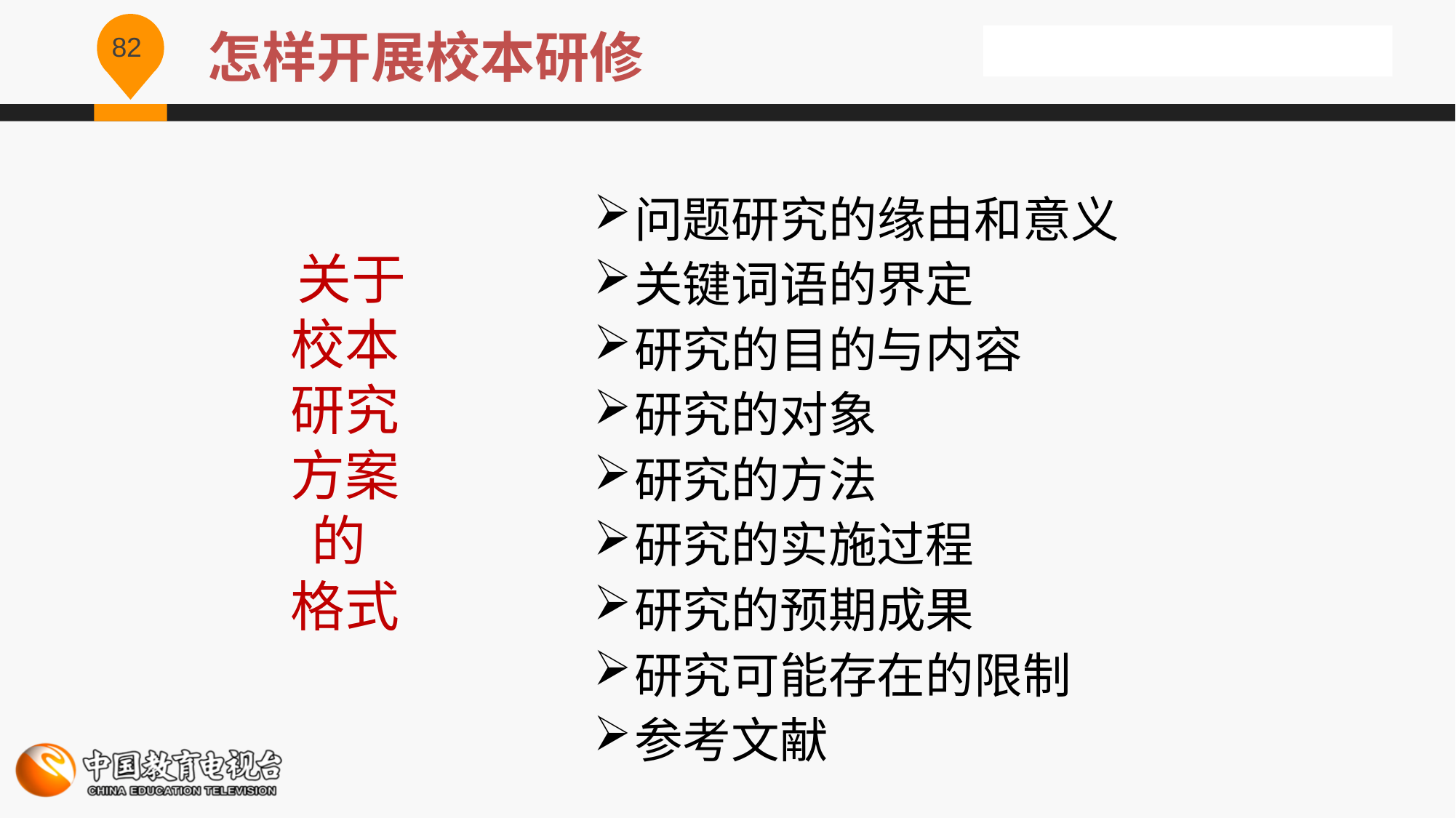

怎样开展校本研修

问题研究的缘由和意义
关键词语的界定
研究的目的与内容
研究的对象
研究的方法
研究的实施过程
研究的预期成果
研究可能存在的限制
参考文献
# 关于 校本 研究 方案 的 格式